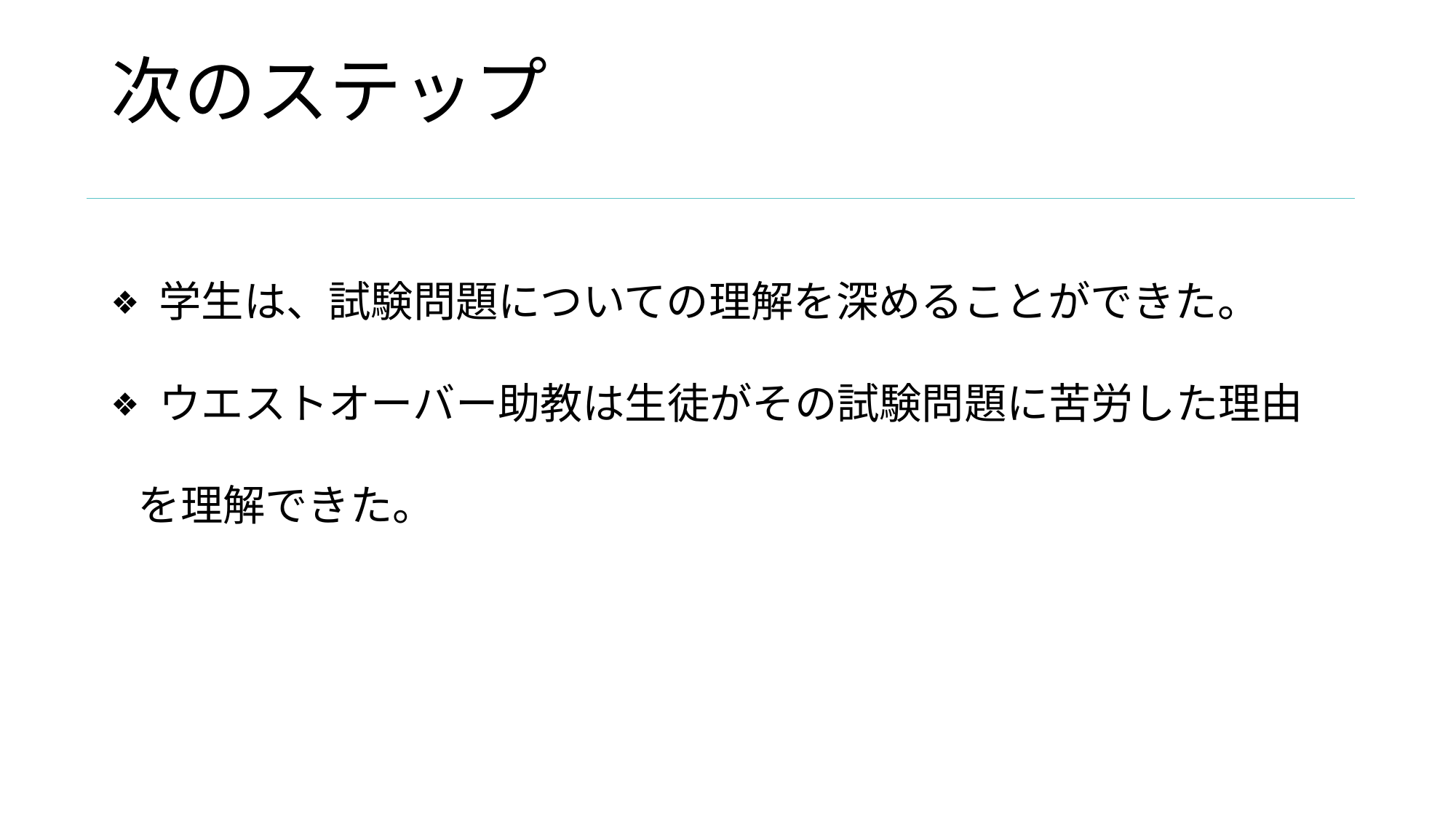

# 次のステップ
 学生は、試験問題についての理解を深めることができた。
 ウエストオーバー助教は生徒がその試験問題に苦労した理由を理解できた。